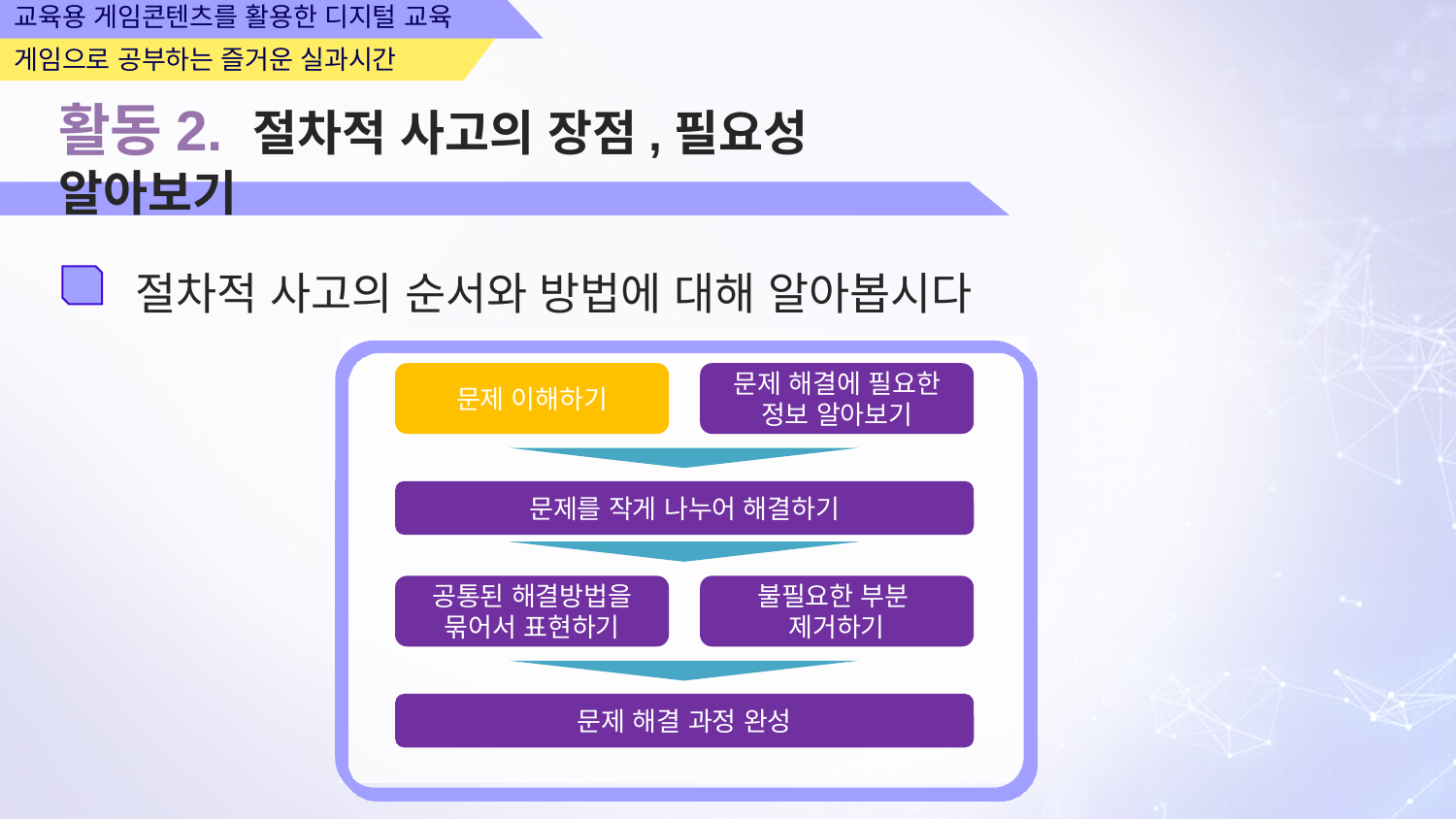

활동2. 절차적 사고의 장점,필요성 알아보기

절차적 사고의 순서와 방법에 대해 알아봅시다

문제 이해하기
문제 해결에 필요한
정보 알아보기

문제를 작게 나누어 해결하기

공통된 해결방법을
묶어서 표현하기
불필요한 부분
제거하기

문제 해결 과정 완성